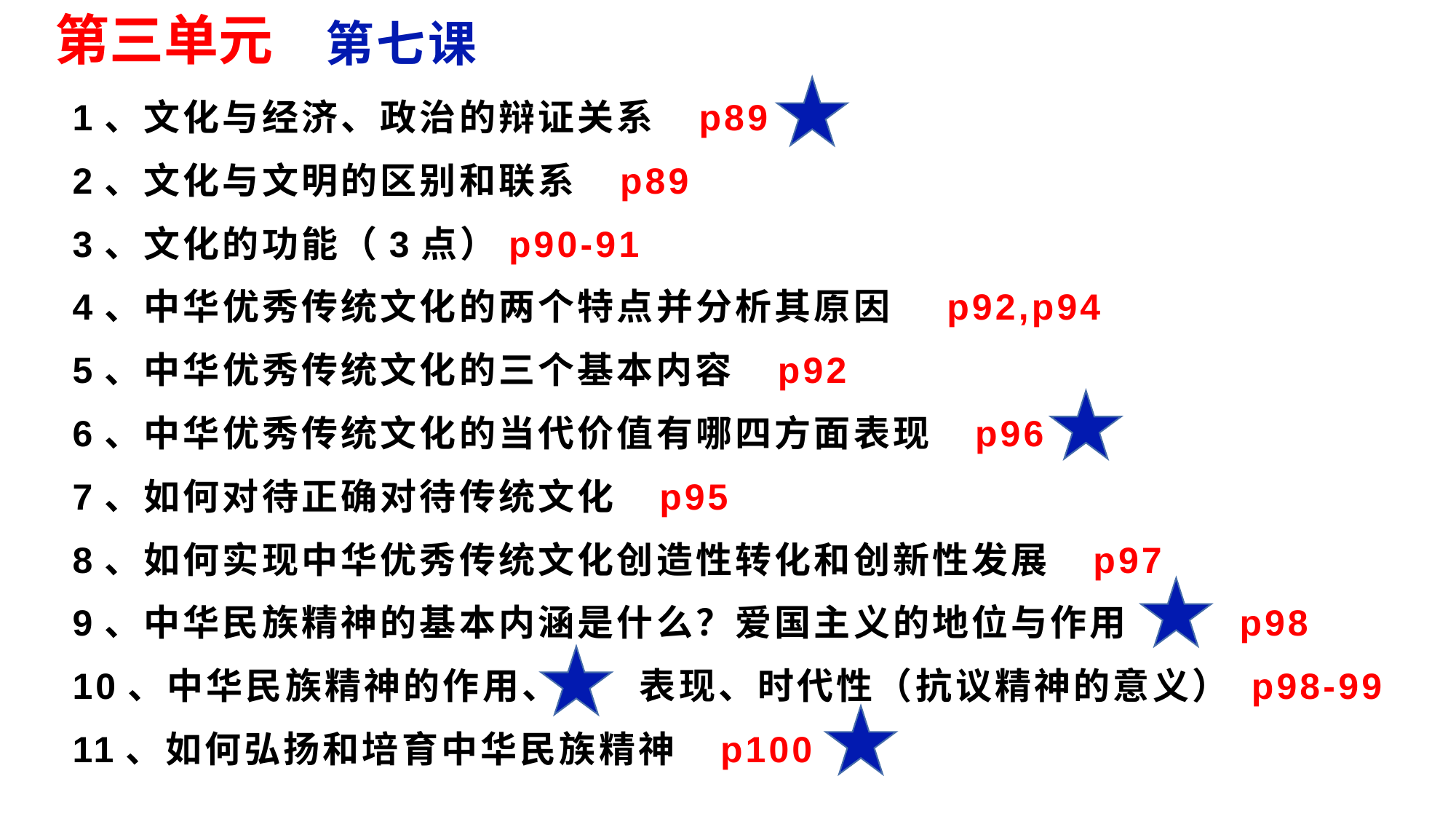

第三单元
第七课

1、文化与经济、政治的辩证关系   p89
2、文化与文明的区别和联系   p89
3、文化的功能（3点）p90-91
4、中华优秀传统文化的两个特点并分析其原因    p92,p94
5、中华优秀传统文化的三个基本内容   p92
6、中华优秀传统文化的当代价值有哪四方面表现   p96
7、如何对待正确对待传统文化   p95
8、如何实现中华优秀传统文化创造性转化和创新性发展   p97
9、中华民族精神的基本内涵是什么？爱国主义的地位与作用         p98
10、中华民族精神的作用、       表现、时代性（抗议精神的意义） p98-99
11、如何弘扬和培育中华民族精神   p100